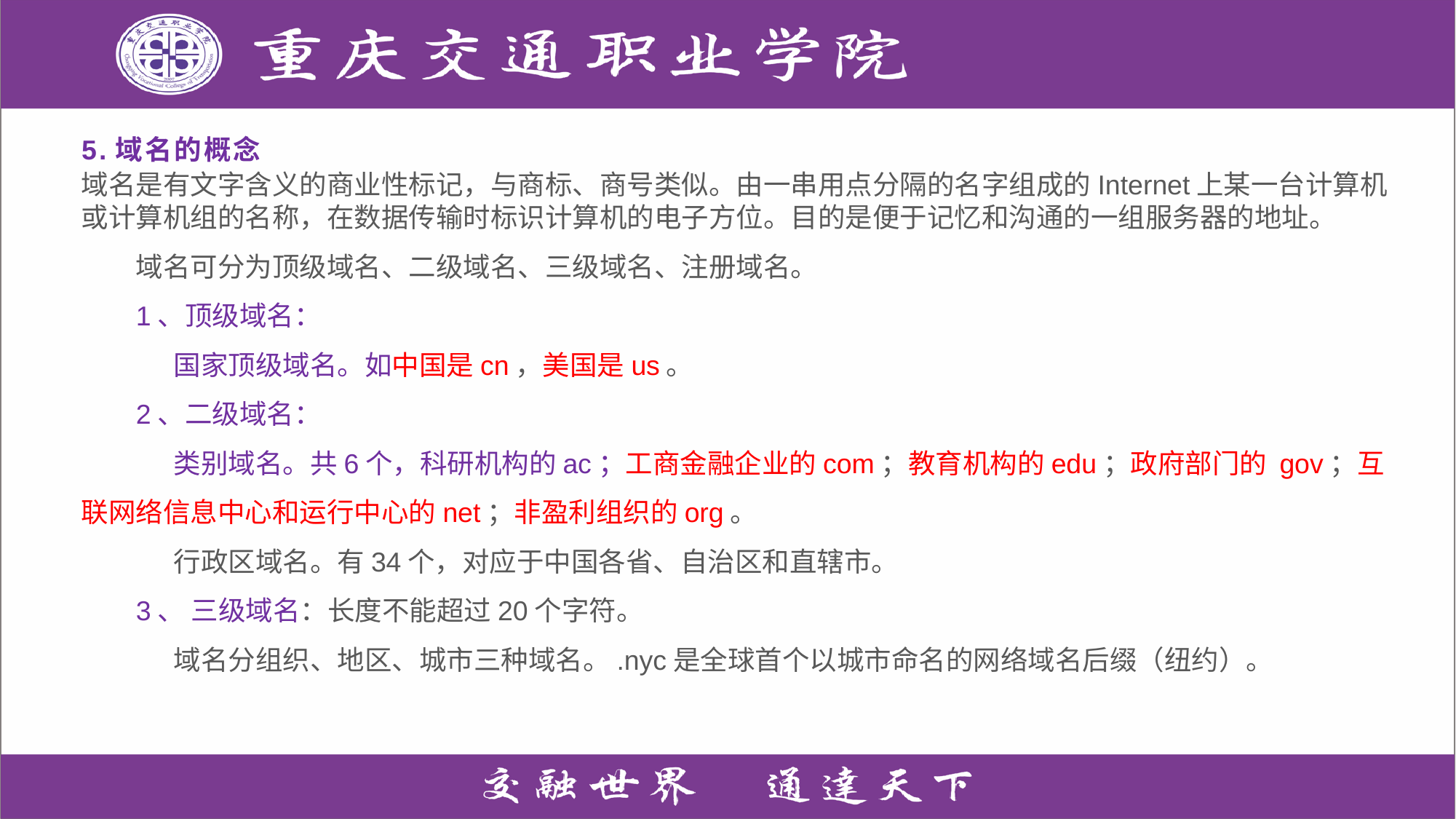

5.域名的概念
域名是有文字含义的商业性标记，与商标、商号类似。由一串用点分隔的名字组成的Internet上某一台计算机或计算机组的名称，在数据传输时标识计算机的电子方位。目的是便于记忆和沟通的一组服务器的地址。域名可分为顶级域名、二级域名、三级域名、注册域名。
1、顶级域名：     国家顶级域名。如中国是cn，美国是us。
2、二级域名：     类别域名。共6个，科研机构的ac；工商金融企业的com；教育机构的edu；政府部门的 gov；互联网络信息中心和运行中心的net；非盈利组织的org。     行政区域名。有34个，对应于中国各省、自治区和直辖市。
3、 三级域名：长度不能超过20个字符。     域名分组织、地区、城市三种域名。.nyc是全球首个以城市命名的网络域名后缀（纽约）。